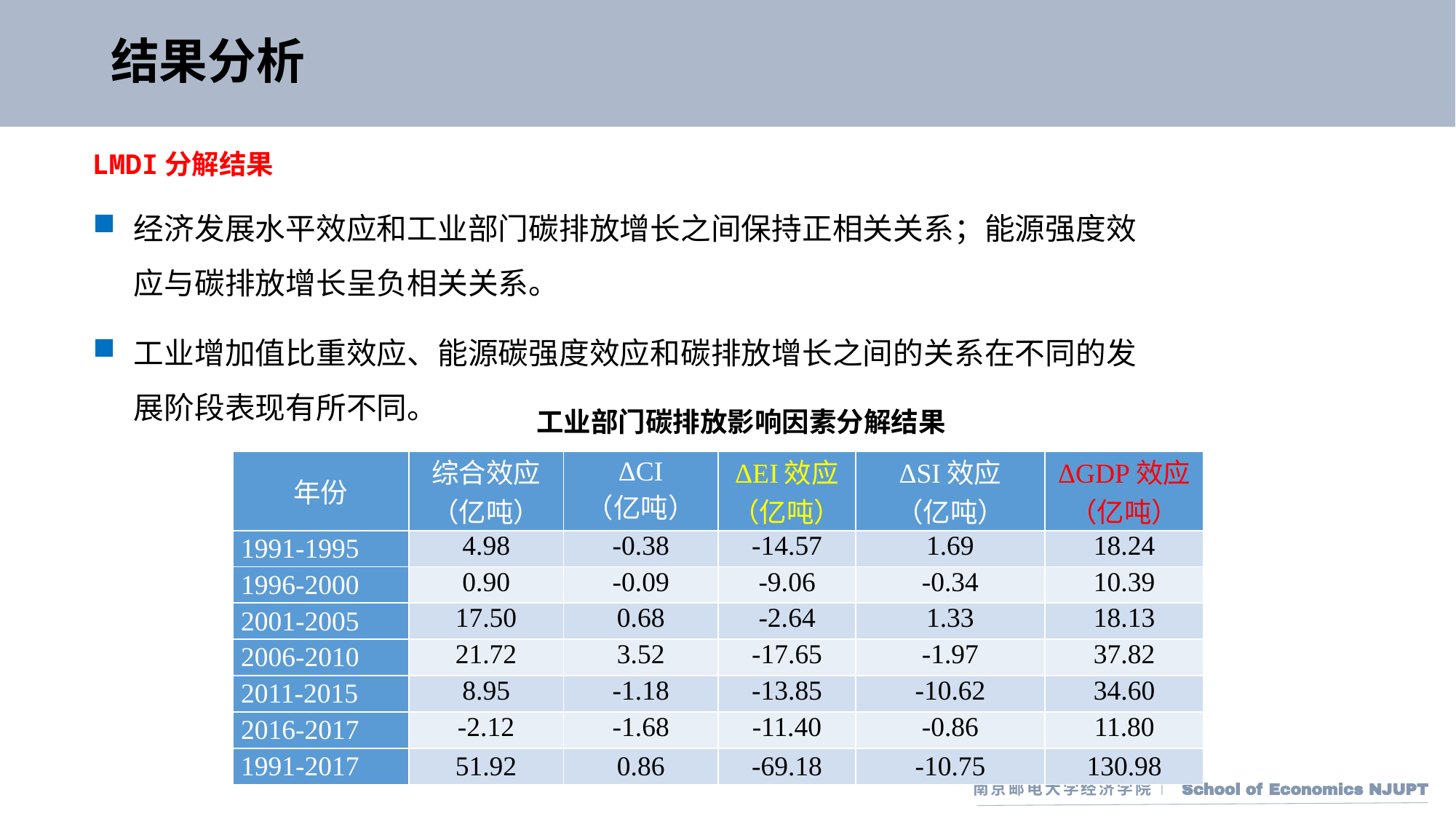

# 结果分析
LMDI分解结果
经济发展水平效应和工业部门碳排放增长之间保持正相关关系；能源强度效应与碳排放增长呈负相关关系。
工业增加值比重效应、能源碳强度效应和碳排放增长之间的关系在不同的发展阶段表现有所不同。
工业部门碳排放影响因素分解结果
| 年份 | 综合效应 （亿吨） | ΔCI （亿吨） | ΔEI效应 （亿吨） | ΔSI效应 （亿吨） | ΔGDP效应 （亿吨） |
| --- | --- | --- | --- | --- | --- |
| 1991-1995 | 4.98 | -0.38 | -14.57 | 1.69 | 18.24 |
| 1996-2000 | 0.90 | -0.09 | -9.06 | -0.34 | 10.39 |
| 2001-2005 | 17.50 | 0.68 | -2.64 | 1.33 | 18.13 |
| 2006-2010 | 21.72 | 3.52 | -17.65 | -1.97 | 37.82 |
| 2011-2015 | 8.95 | -1.18 | -13.85 | -10.62 | 34.60 |
| 2016-2017 | -2.12 | -1.68 | -11.40 | -0.86 | 11.80 |
| 1991-2017 | 51.92 | 0.86 | -69.18 | -10.75 | 130.98 |